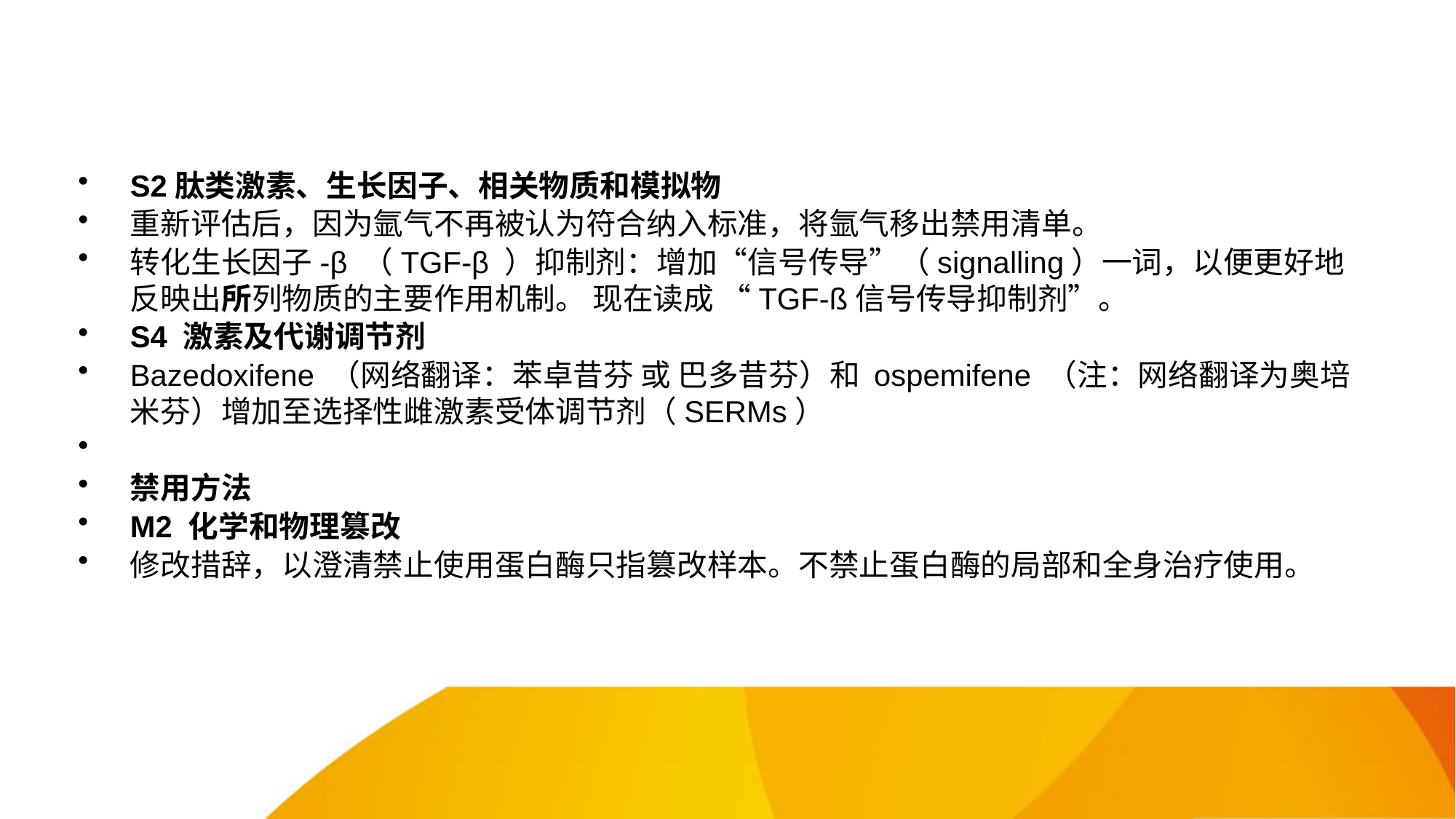

S2肽类激素、生长因子、相关物质和模拟物
重新评估后，因为氩气不再被认为符合纳入标准，将氩气移出禁用清单。
转化生长因子-β （TGF-β ）抑制剂：增加“信号传导”（signalling）一词，以便更好地反映出所列物质的主要作用机制。 现在读成 “TGF-ß信号传导抑制剂”。
S4 激素及代谢调节剂
Bazedoxifene （网络翻译：苯卓昔芬 或 巴多昔芬）和 ospemifene （注：网络翻译为奥培米芬）增加至选择性雌激素受体调节剂（SERMs）

禁用方法
M2 化学和物理篡改
修改措辞，以澄清禁止使用蛋白酶只指篡改样本。不禁止蛋白酶的局部和全身治疗使用。